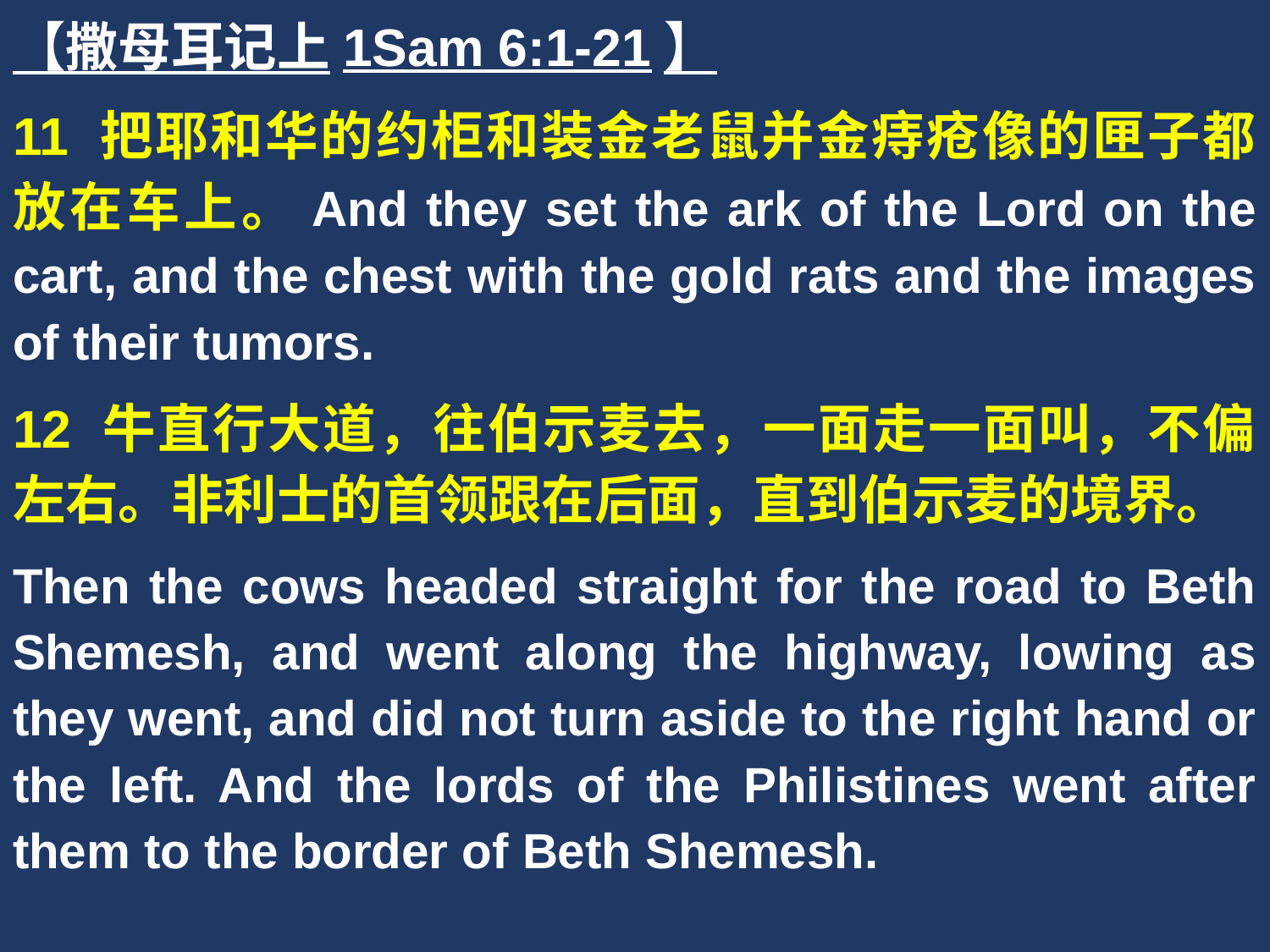

【撒母耳记上1Sam 6:1-21】
11 把耶和华的约柜和装金老鼠并金痔疮像的匣子都放在车上。And they set the ark of the Lord on the cart, and the chest with the gold rats and the images of their tumors.
12 牛直行大道，往伯示麦去，一面走一面叫，不偏左右。非利士的首领跟在后面，直到伯示麦的境界。
Then the cows headed straight for the road to Beth Shemesh, and went along the highway, lowing as they went, and did not turn aside to the right hand or the left. And the lords of the Philistines went after them to the border of Beth Shemesh.